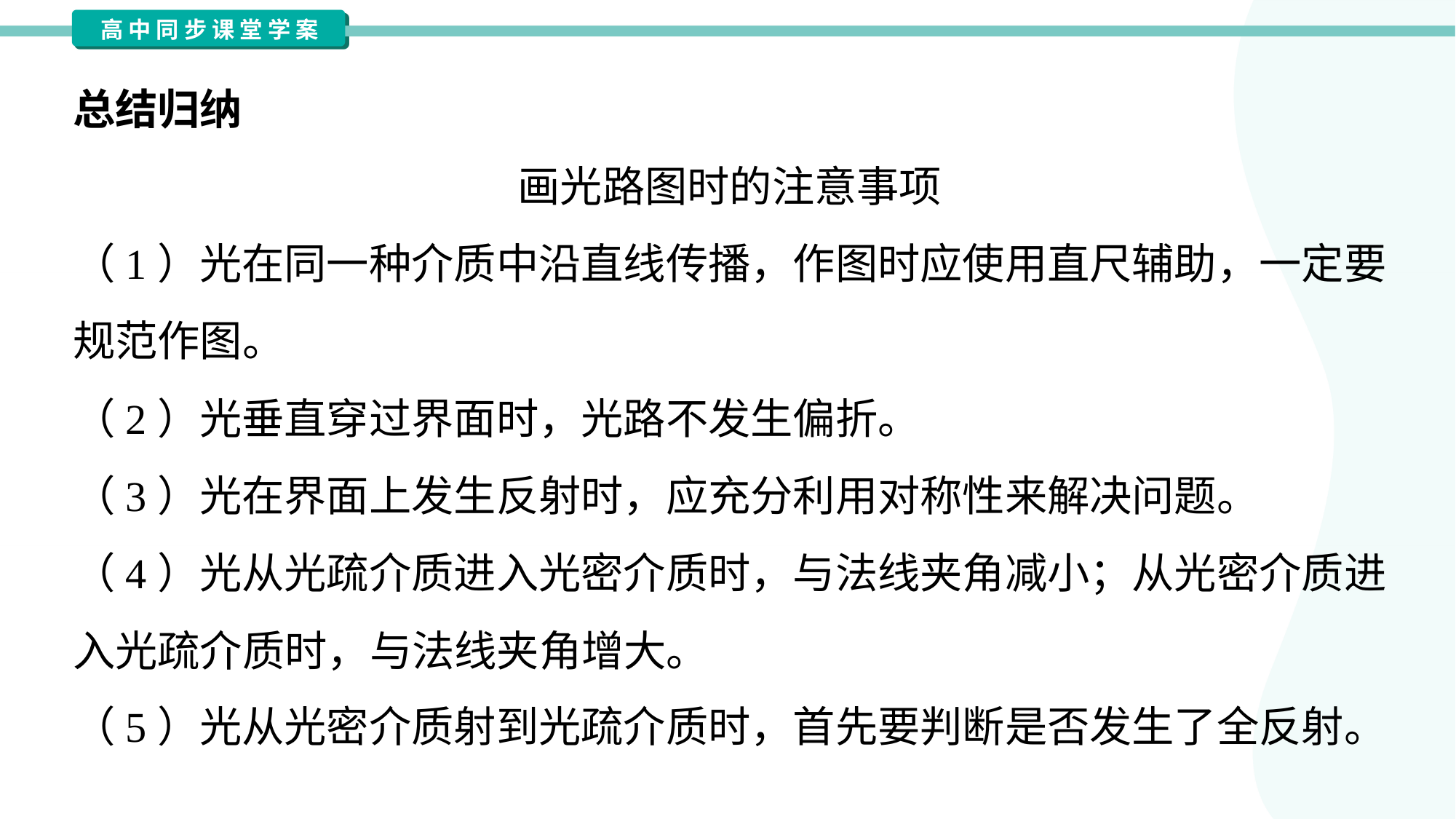

总结归纳
画光路图时的注意事项
（1）光在同一种介质中沿直线传播，作图时应使用直尺辅助，一定要
规范作图。
（2）光垂直穿过界面时，光路不发生偏折。
（3）光在界面上发生反射时，应充分利用对称性来解决问题。
（4）光从光疏介质进入光密介质时，与法线夹角减小；从光密介质进
入光疏介质时，与法线夹角增大。
（5）光从光密介质射到光疏介质时，首先要判断是否发生了全反射。